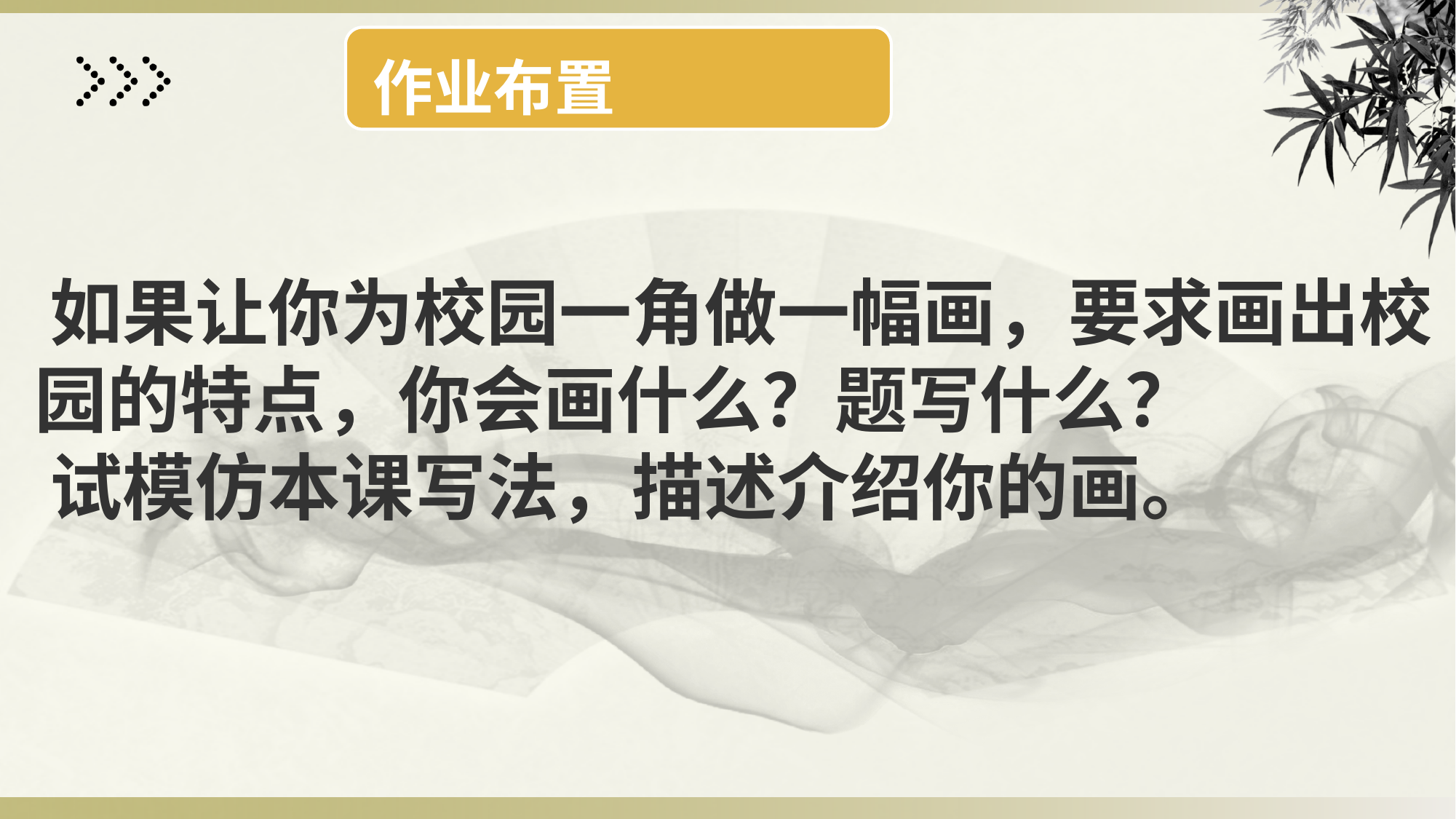

作业布置
如果让你为校园一角做一幅画，要求画出校园的特点，你会画什么？题写什么？
试模仿本课写法，描述介绍你的画。